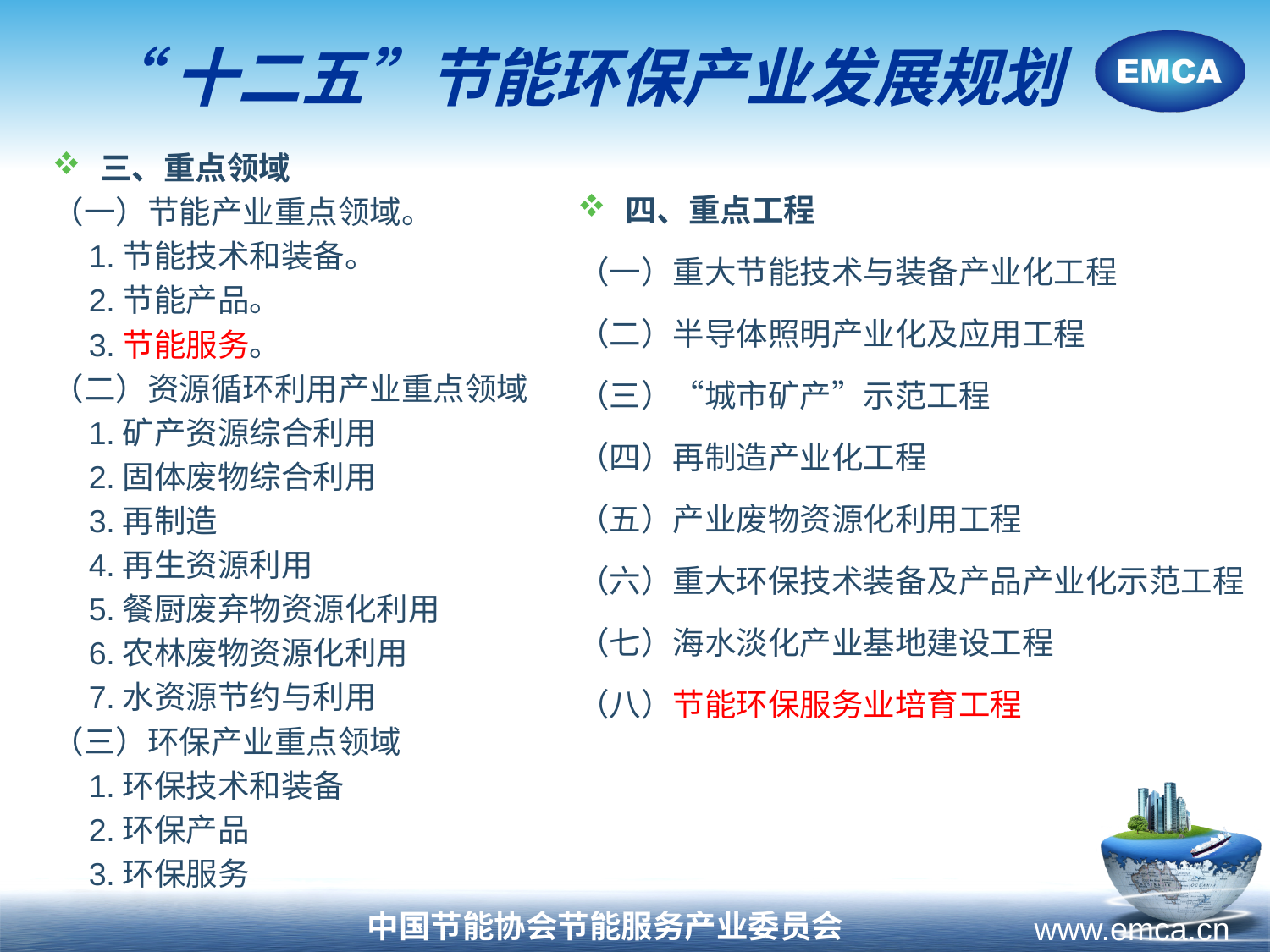

“十二五”节能环保产业发展规划
三、重点领域
（一）节能产业重点领域。
    1.节能技术和装备。
    2.节能产品。
    3.节能服务。
（二）资源循环利用产业重点领域
    1.矿产资源综合利用
    2.固体废物综合利用
    3.再制造
    4.再生资源利用
    5.餐厨废弃物资源化利用
    6.农林废物资源化利用
    7.水资源节约与利用
（三）环保产业重点领域
    1.环保技术和装备
    2.环保产品
    3.环保服务
四、重点工程
（一）重大节能技术与装备产业化工程
（二）半导体照明产业化及应用工程
（三）“城市矿产”示范工程
（四）再制造产业化工程
（五）产业废物资源化利用工程
（六）重大环保技术装备及产品产业化示范工程
（七）海水淡化产业基地建设工程
（八）节能环保服务业培育工程
50